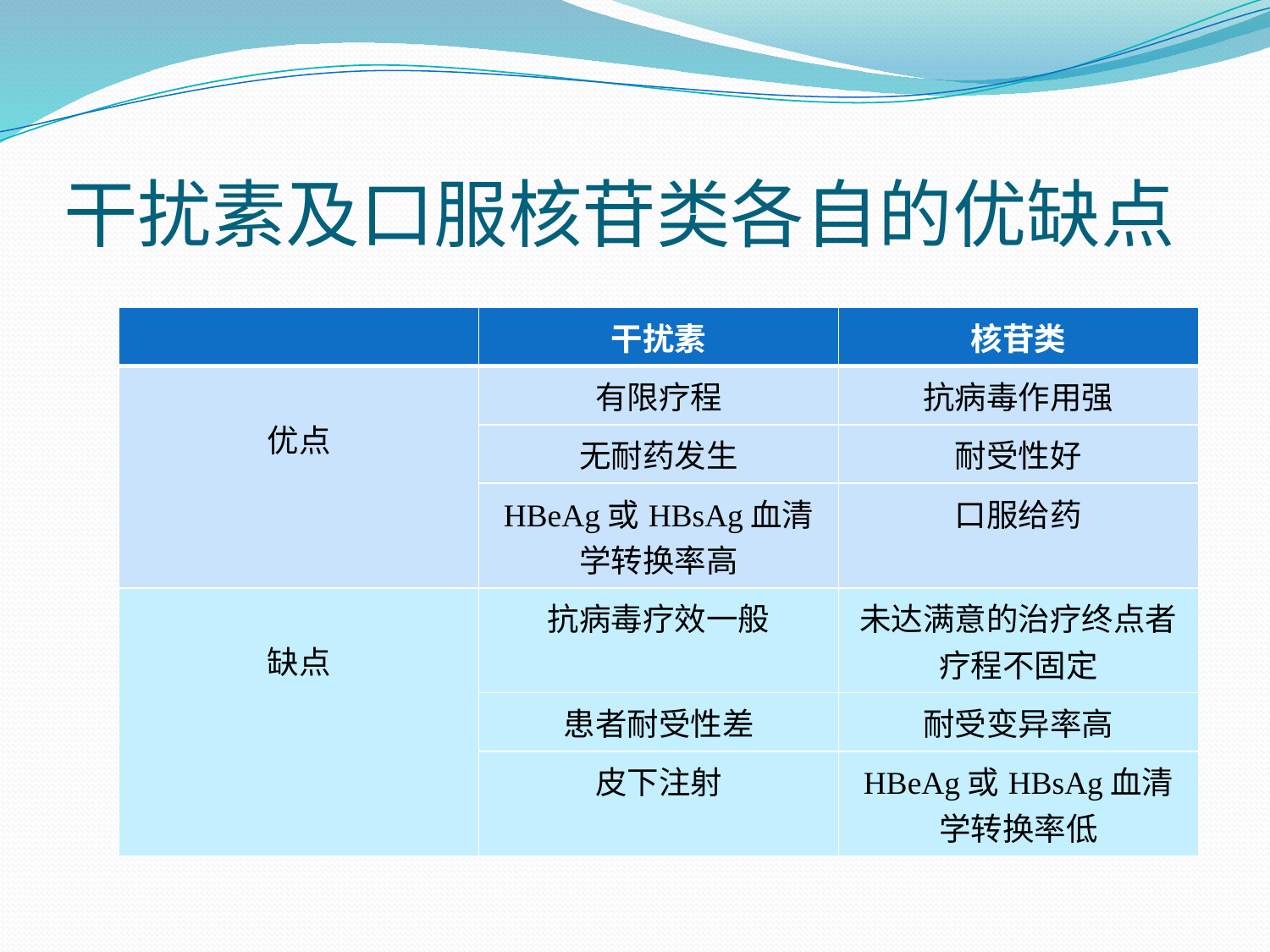

# 干扰素及口服核苷类各自的优缺点
|  | 干扰素 | 核苷类 |
| --- | --- | --- |
| 优点 | 有限疗程 | 抗病毒作用强 |
|  | 无耐药发生 | 耐受性好 |
|  | HBeAg或HBsAg血清学转换率高 | 口服给药 |
| 缺点 | 抗病毒疗效一般 | 未达满意的治疗终点者疗程不固定 |
|  | 患者耐受性差 | 耐受变异率高 |
|  | 皮下注射 | HBeAg或HBsAg血清学转换率低 |